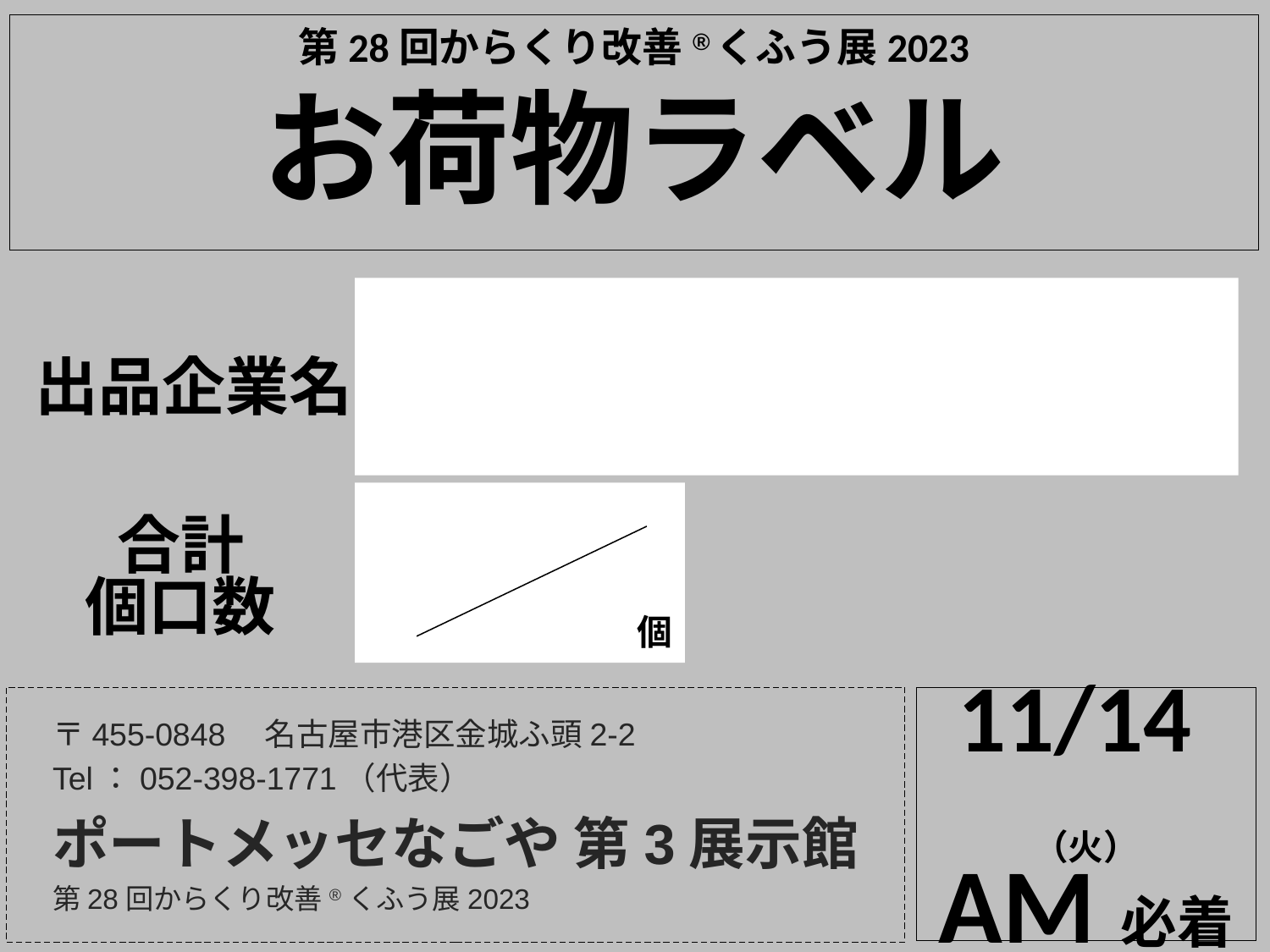

# 第28回からくり改善®くふう展2023 お荷物ラベル

出品企業名

個

合計
個口数

〒455-0848　名古屋市港区金城ふ頭2-2
Tel：052-398-1771（代表）
ポートメッセなごや 第3展示館
第28回からくり改善®くふう展2023
11/14（火）
AM必着